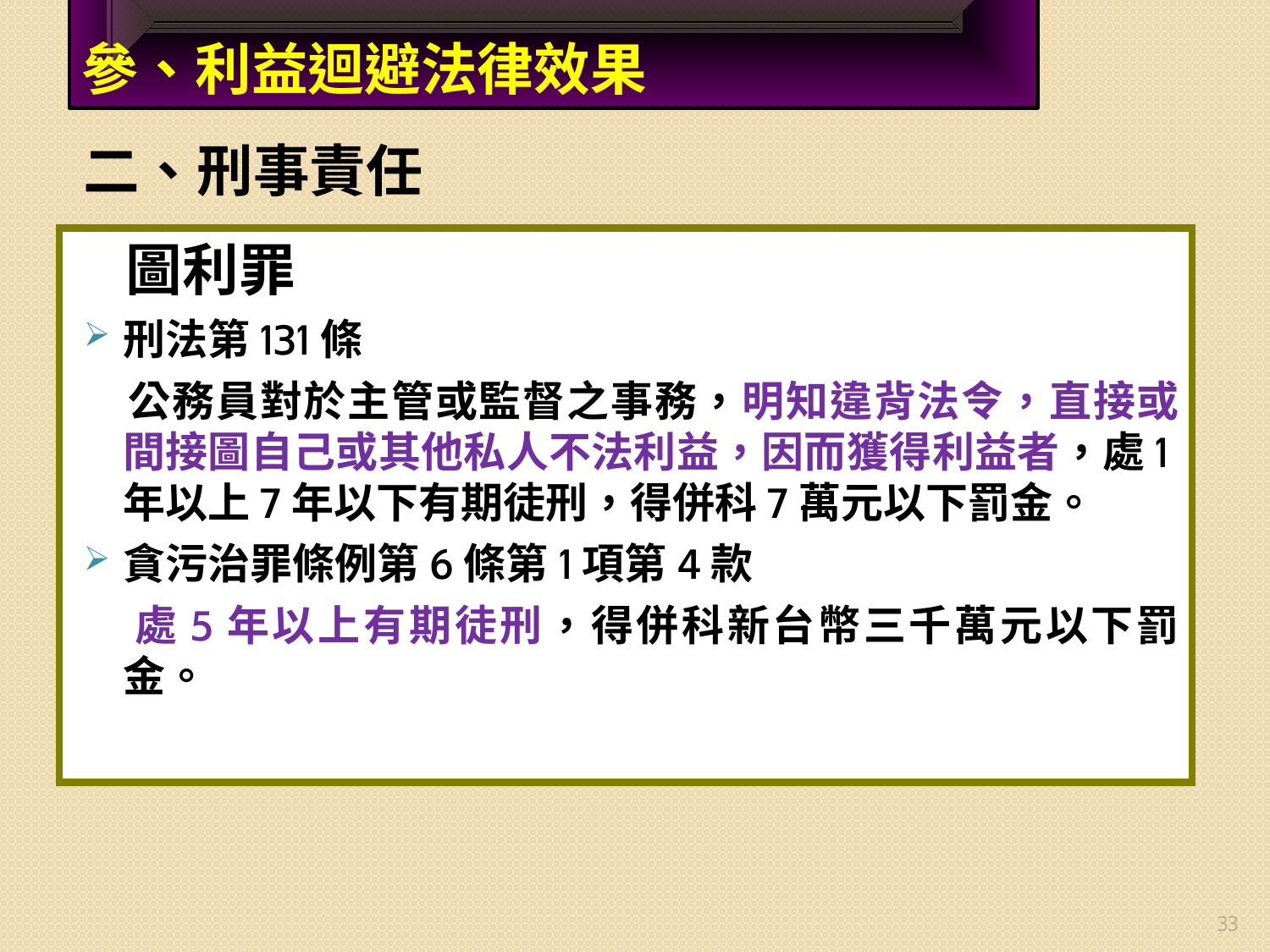

# 參、利益迴避法律效果
二、刑事責任
   圖利罪
刑法第131條
   公務員對於主管或監督之事務，明知違背法令，直接或間接圖自己或其他私人不法利益，因而獲得利益者，處1年以上7年以下有期徒刑，得併科7萬元以下罰金。
貪污治罪條例第6條第1項第4款
   處5年以上有期徒刑，得併科新台幣三千萬元以下罰金。

33